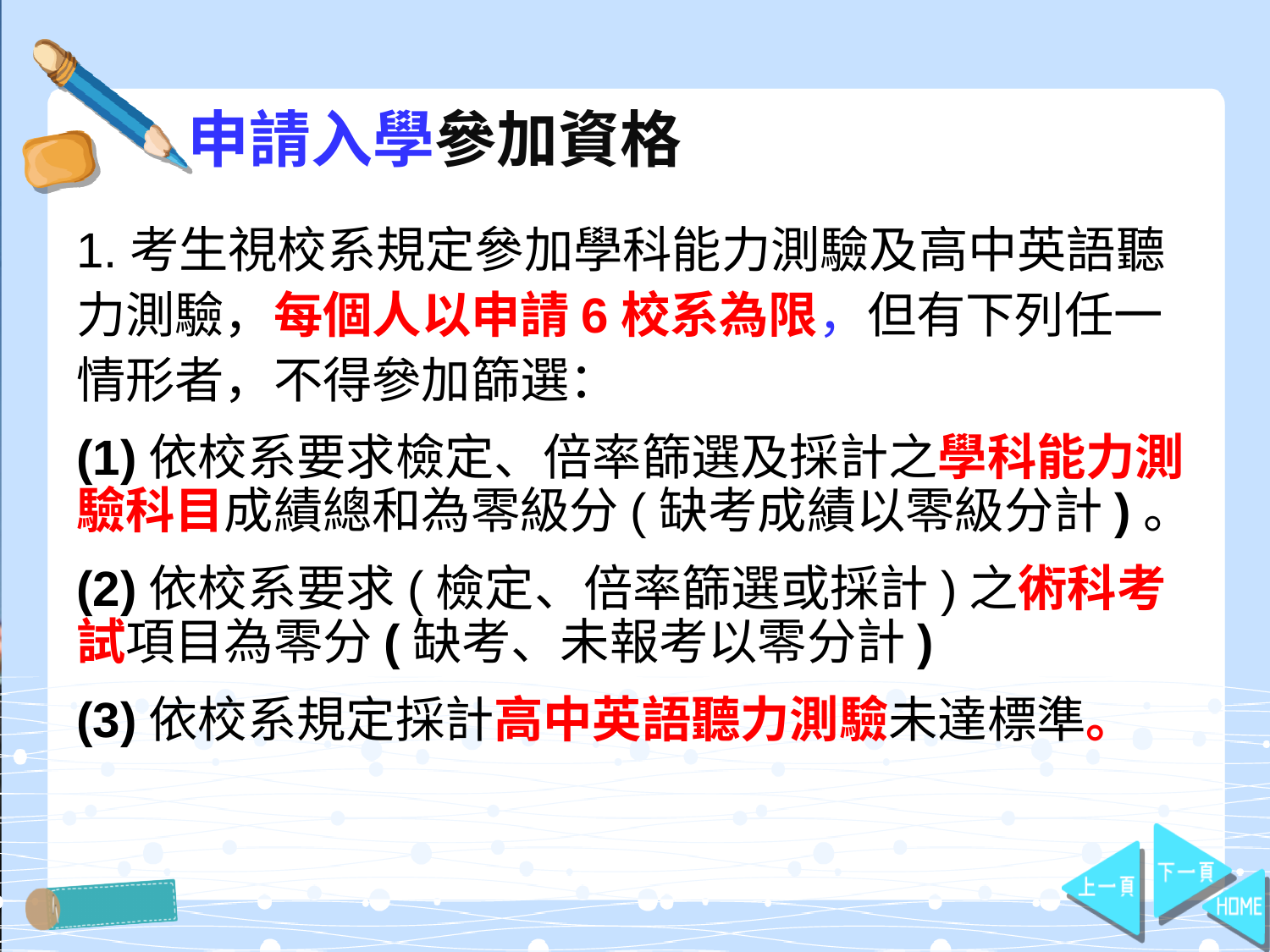

# 申請入學參加資格
1.考生視校系規定參加學科能力測驗及高中英語聽力測驗，每個人以申請6校系為限，但有下列任一情形者，不得參加篩選：
(1)依校系要求檢定、倍率篩選及採計之學科能力測驗科目成績總和為零級分(缺考成績以零級分計)。
(2)依校系要求(檢定、倍率篩選或採計)之術科考試項目為零分(缺考、未報考以零分計)
(3)依校系規定採計高中英語聽力測驗未達標準。